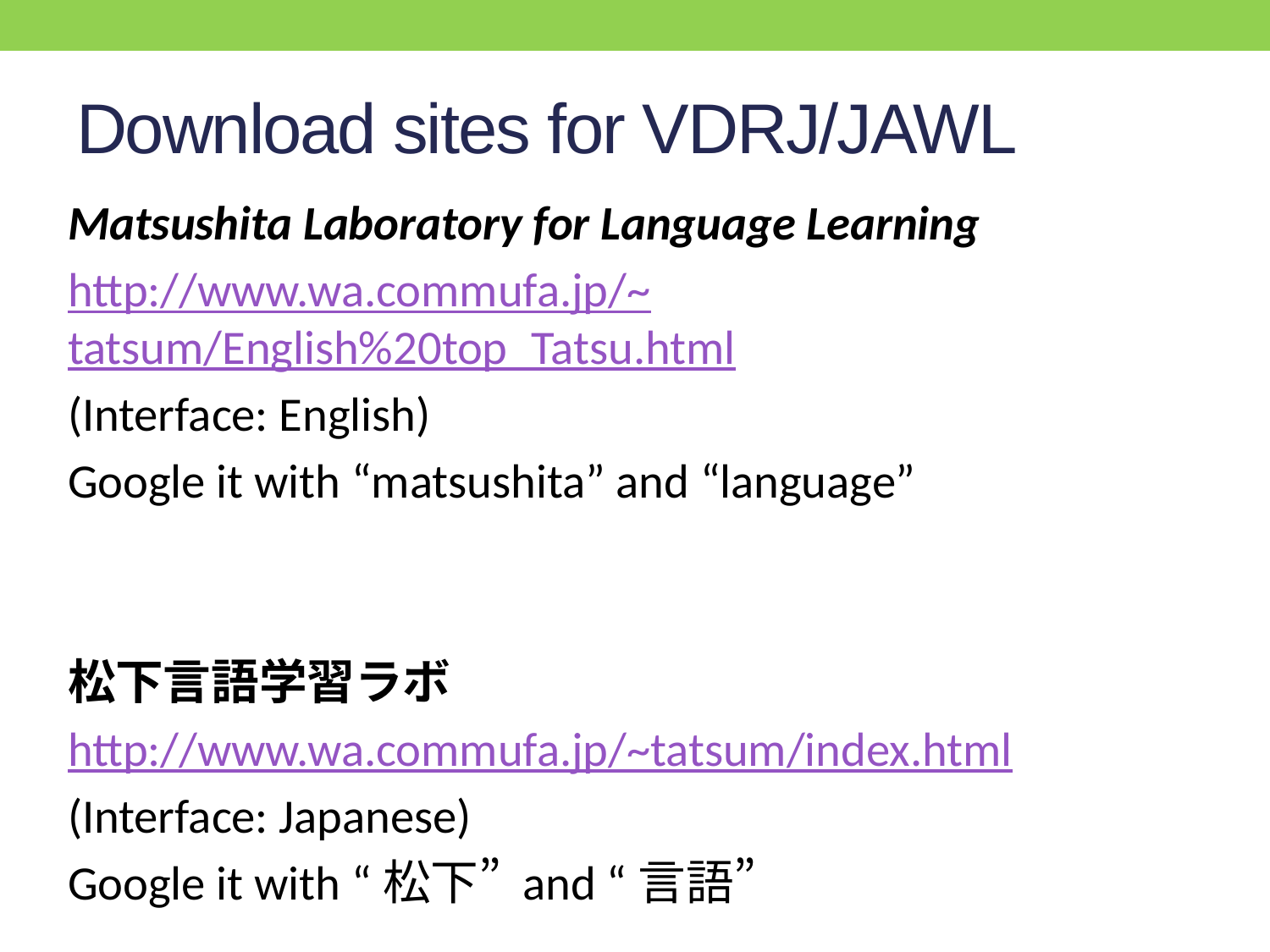

# Download sites for VDRJ/JAWL
Matsushita Laboratory for Language Learning
http://www.wa.commufa.jp/~tatsum/English%20top_Tatsu.html
(Interface: English)
Google it with “matsushita” and “language”

松下言語学習ラボ
http://www.wa.commufa.jp/~tatsum/index.html
(Interface: Japanese)
Google it with “松下” and “言語”